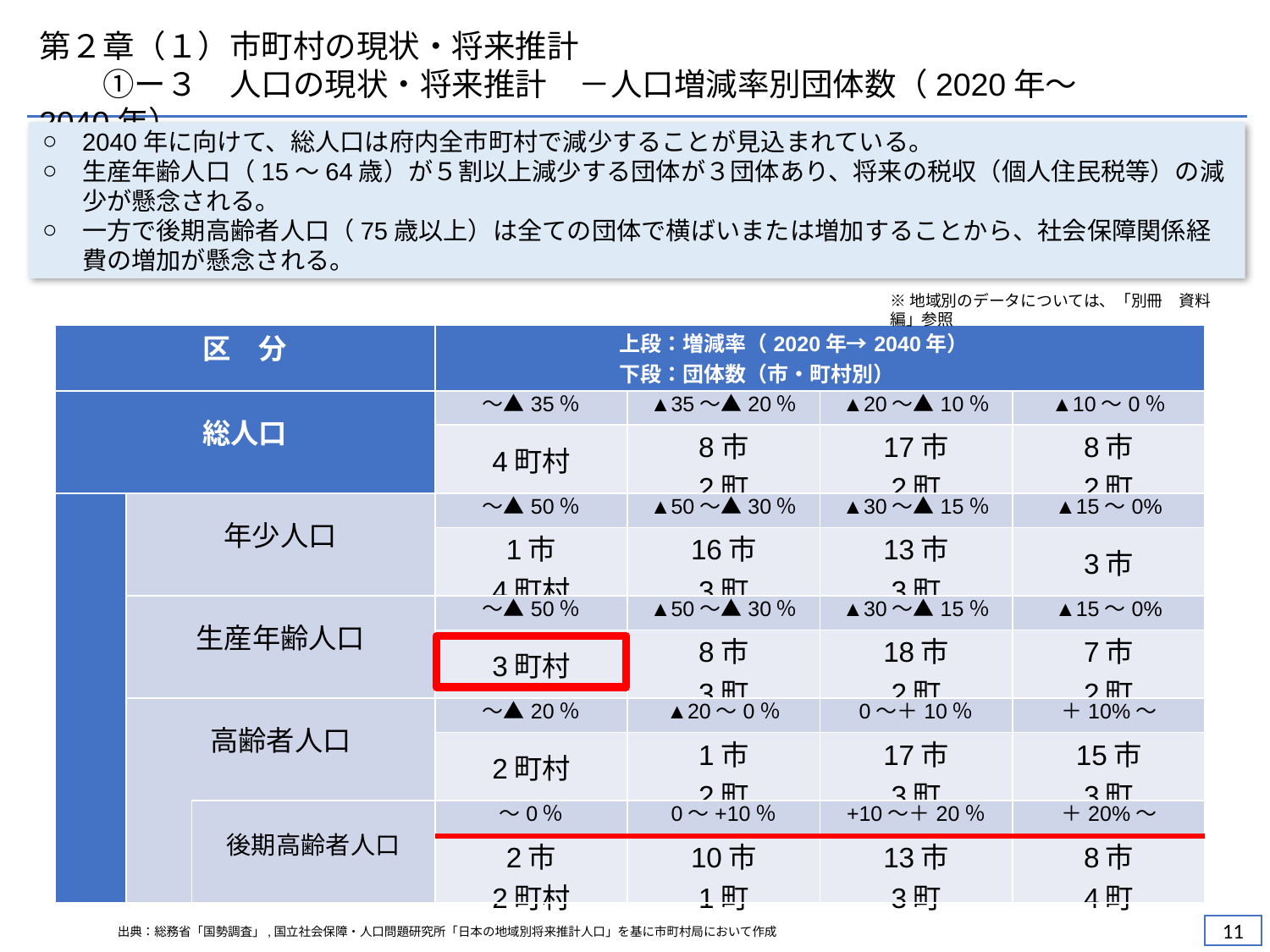

第２章（１）市町村の現状・将来推計
　　①ー３　人口の現状・将来推計　－人口増減率別団体数（2020年～2040年）
2040年に向けて、総人口は府内全市町村で減少することが見込まれている。
生産年齢人口（15～64歳）が５割以上減少する団体が３団体あり、将来の税収（個人住民税等）の減少が懸念される。
一方で後期高齢者人口（75歳以上）は全ての団体で横ばいまたは増加することから、社会保障関係経費の増加が懸念される。
※地域別のデータについては、「別冊　資料編」参照
| 区　分 |  |  | 上段：増減率（2020年→2040年） 下段：団体数（市・町村別） |  |  |  |
| --- | --- | --- | --- | --- | --- | --- |
| 総人口 |  |  | ～▲35％ | ▲35～▲20％ | ▲20～▲10％ | ▲10～0％ |
|  |  |  | 4町村 | 8市 2町 | 17市 2町 | 8市 2町 |
|  | 年少人口 |  | ～▲50％ | ▲50～▲30％ | ▲30～▲15％ | ▲15～0% |
|  |  |  | 1市 4町村 | 16市 3町 | 13市 3町 | 3市 |
|  | 生産年齢人口 |  | ～▲50％ | ▲50～▲30％ | ▲30～▲15％ | ▲15～0% |
|  |  |  | 3町村 | 8市 3町 | 18市 2町 | 7市 2町 |
|  | 高齢者人口 |  | ～▲20％ | ▲20～0％ | 0～＋10％ | ＋10%～ |
|  |  |  | 2町村 | 1市 2町 | 17市 3町 | 15市 3町 |
|  |  | 後期高齢者人口 | ～0％ | 0～+10％ | +10～＋20％ | ＋20%～ |
|  |  |  | 2市 2町村 | 10市 1町 | 13市 3町 | 8市 4町 |

11
出典：総務省「国勢調査」,国立社会保障・人口問題研究所「日本の地域別将来推計人口」を基に市町村局において作成